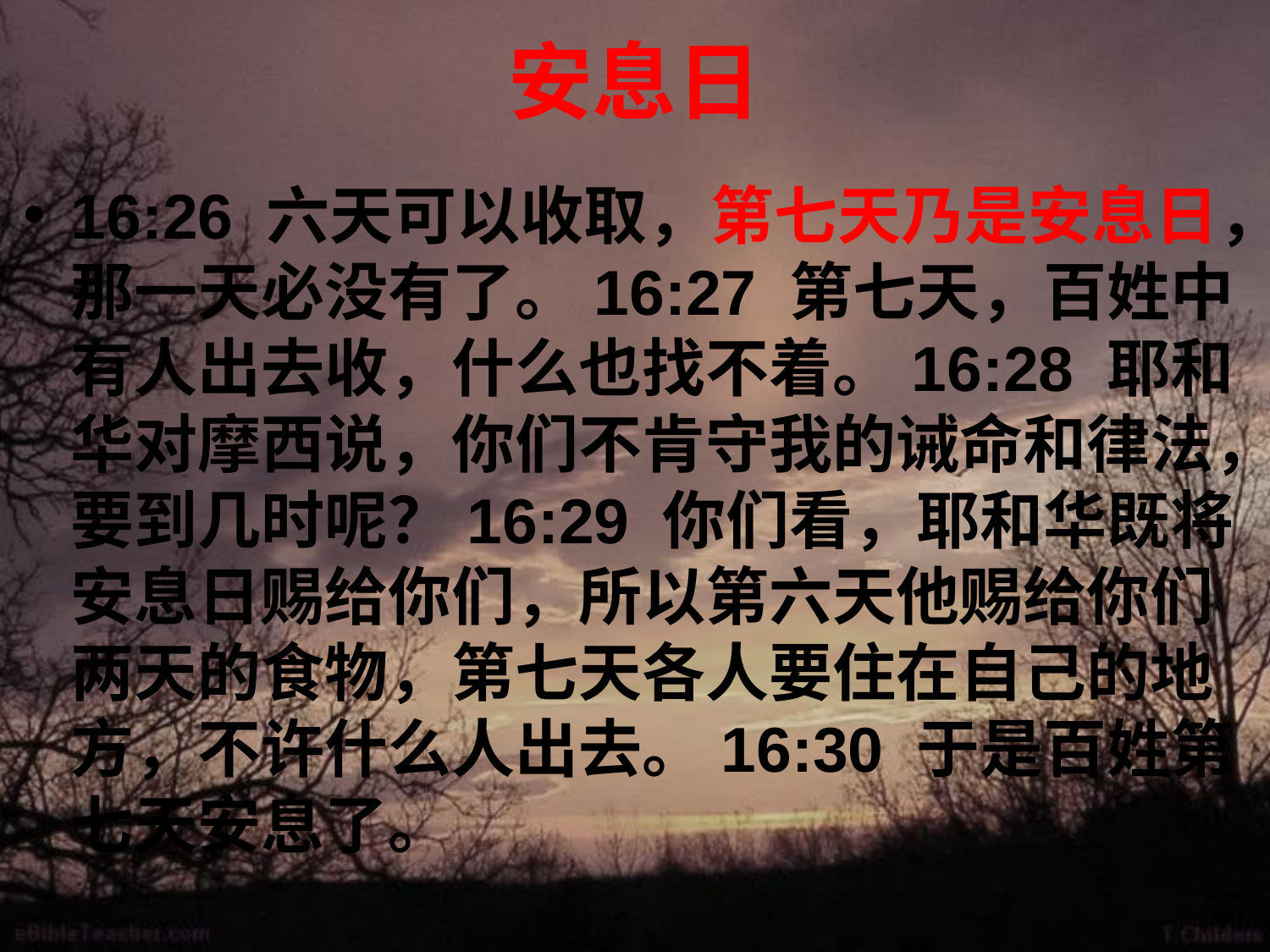

# 安息日
16:26 六天可以收取，第七天乃是安息日，那一天必没有了。16:27 第七天，百姓中有人出去收，什么也找不着。16:28 耶和华对摩西说，你们不肯守我的诫命和律法，要到几时呢？16:29 你们看，耶和华既将安息日赐给你们，所以第六天他赐给你们两天的食物，第七天各人要住在自己的地方，不许什么人出去。16:30 于是百姓第七天安息了。